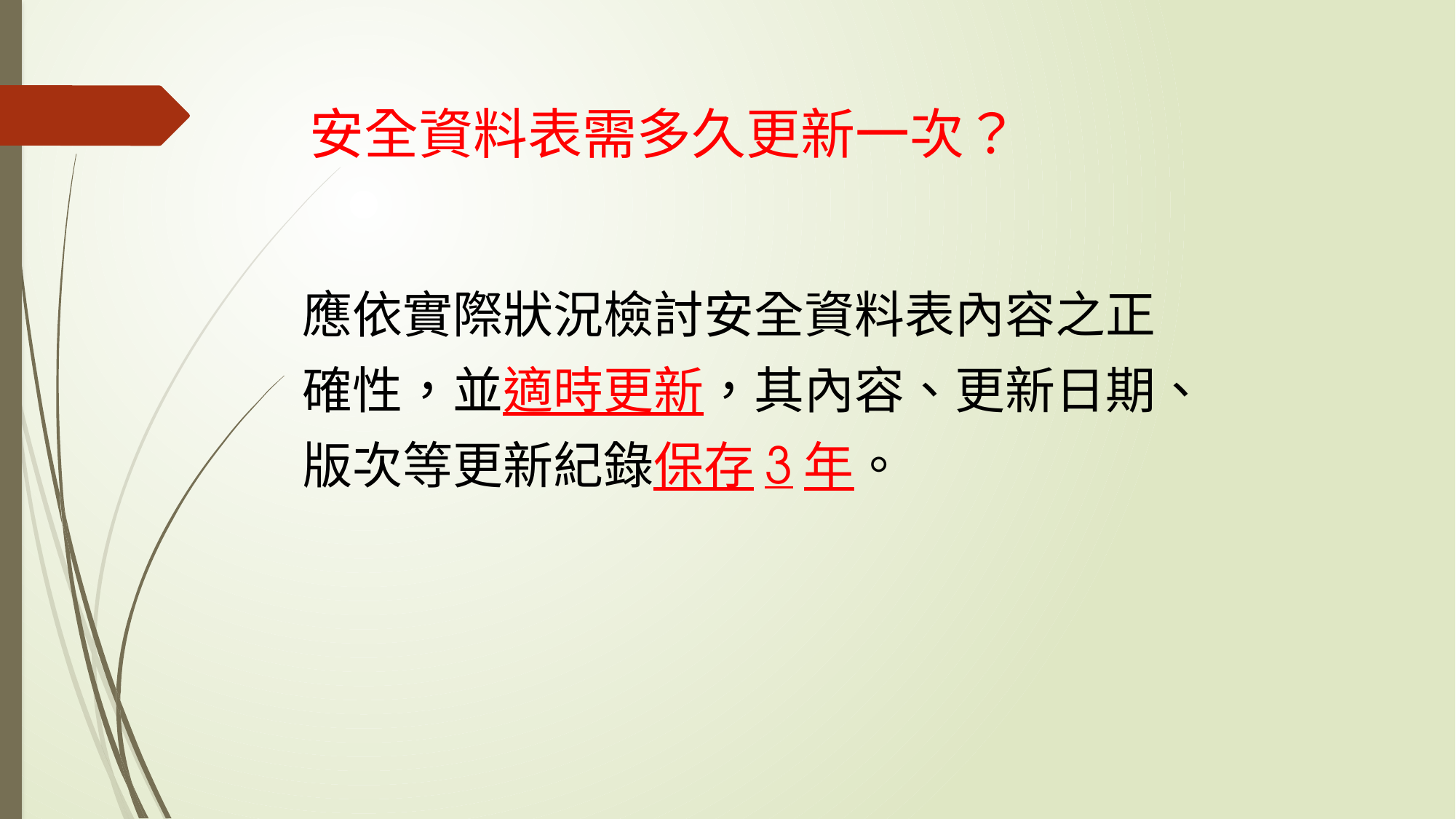

# 安全資料表需多久更新一次？

應依實際狀況檢討安全資料表內容之正確性，並適時更新，其內容、更新日期、版次等更新紀錄保存3年。